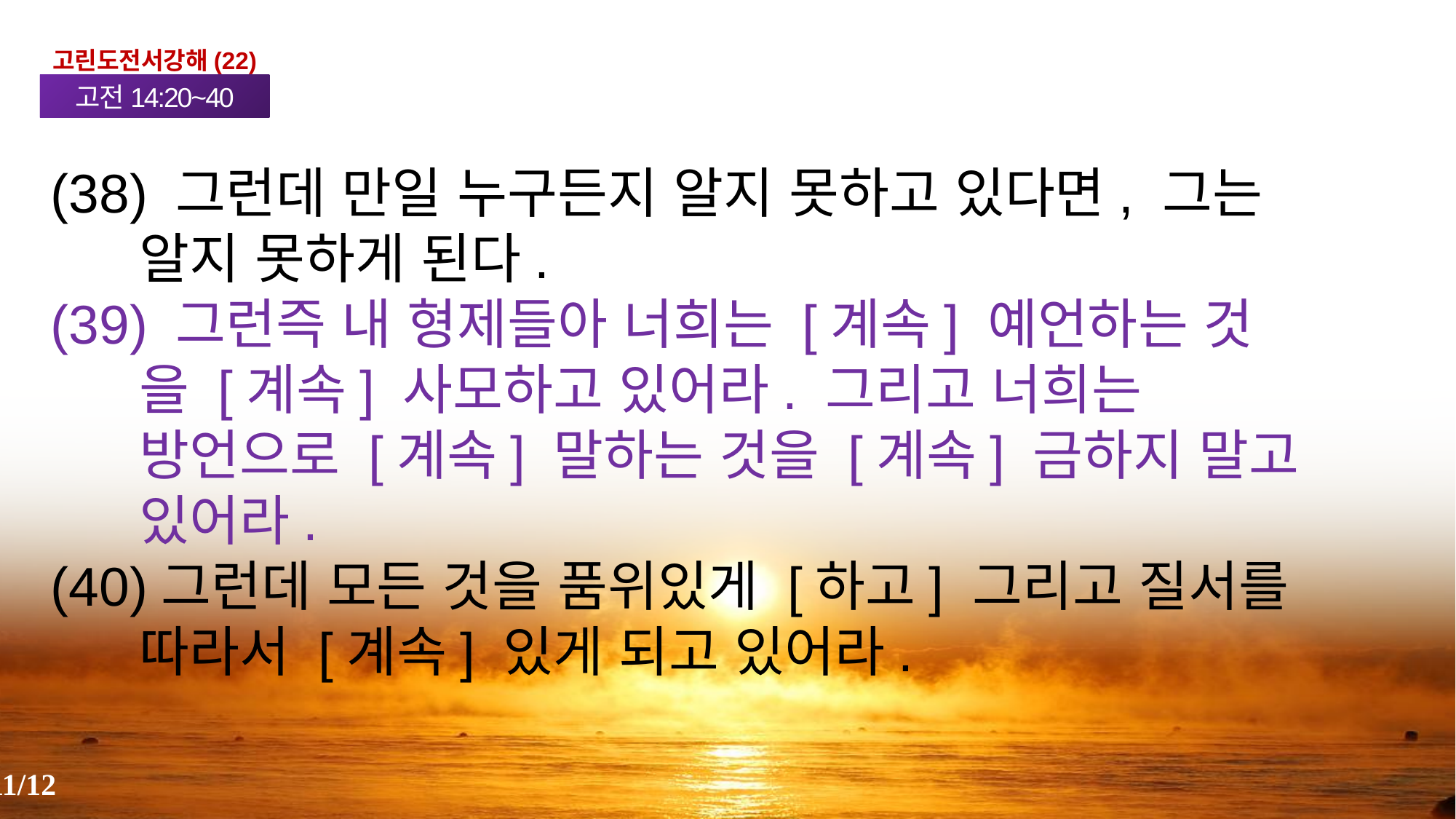

고린도전서강해(22)
고전14:20~40

(38) 그런데 만일 누구든지 알지 못하고 있다면, 그는 알지 못하게 된다.
(39) 그런즉 내 형제들아 너희는 [계속] 예언하는 것을 [계속] 사모하고 있어라. 그리고 너희는 방언으로 [계속] 말하는 것을 [계속] 금하지 말고 있어라.
(40)그런데 모든 것을 품위있게 [하고] 그리고 질서를 따라서 [계속] 있게 되고 있어라.